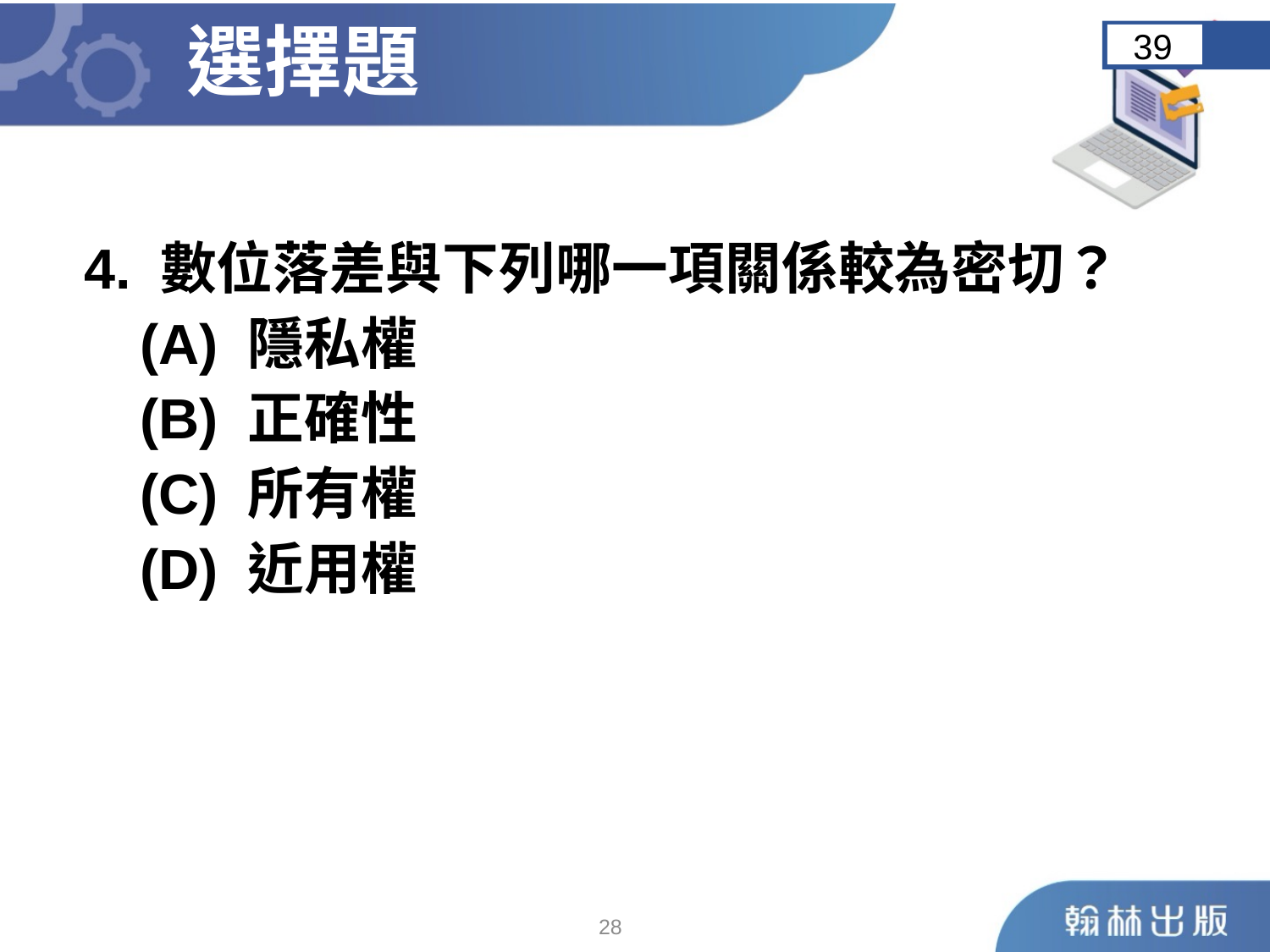

選擇題
39
 4. 數位落差與下列哪一項關係較為密切？
	   (A) 隱私權
	   (B) 正確性
	   (C) 所有權
	   (D) 近用權

28